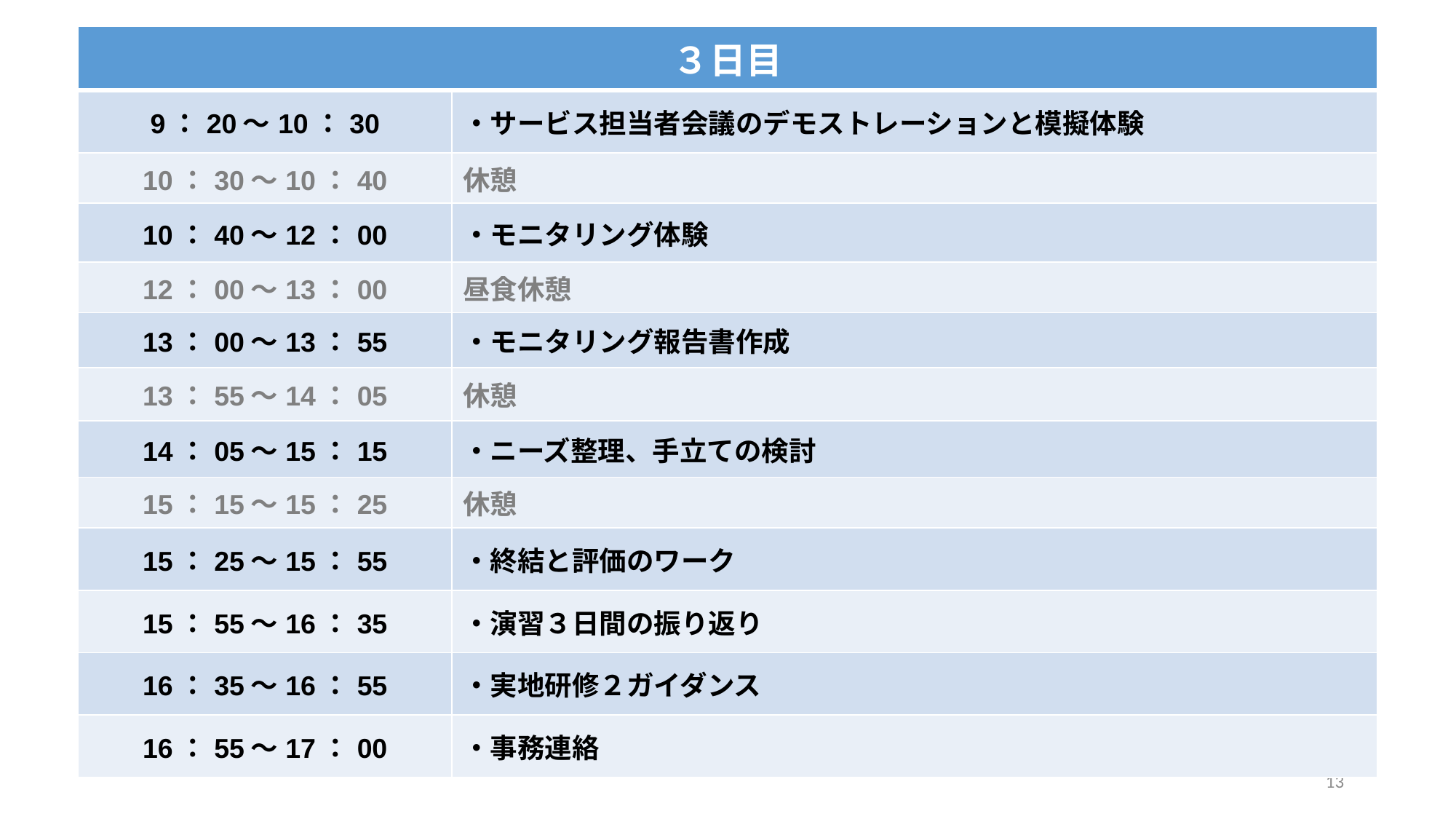

| ３日目 |  |
| --- | --- |
| 9：20～10：30 | ・サービス担当者会議のデモストレーションと模擬体験 |
| 10：30～10：40 | 休憩 |
| 10：40～12：00 | ・モニタリング体験 |
| 12：00～13：00 | 昼食休憩 |
| 13：00～13：55 | ・モニタリング報告書作成 |
| 13：55～14：05 | 休憩 |
| 14：05～15：15 | ・ニーズ整理、手立ての検討 |
| 15：15～15：25 | 休憩 |
| 15：25～15：55 | ・終結と評価のワーク |
| 15：55～16：35 | ・演習３日間の振り返り |
| 16：35～16：55 | ・実地研修２ガイダンス |
| 16：55～17：00 | ・事務連絡 |
13